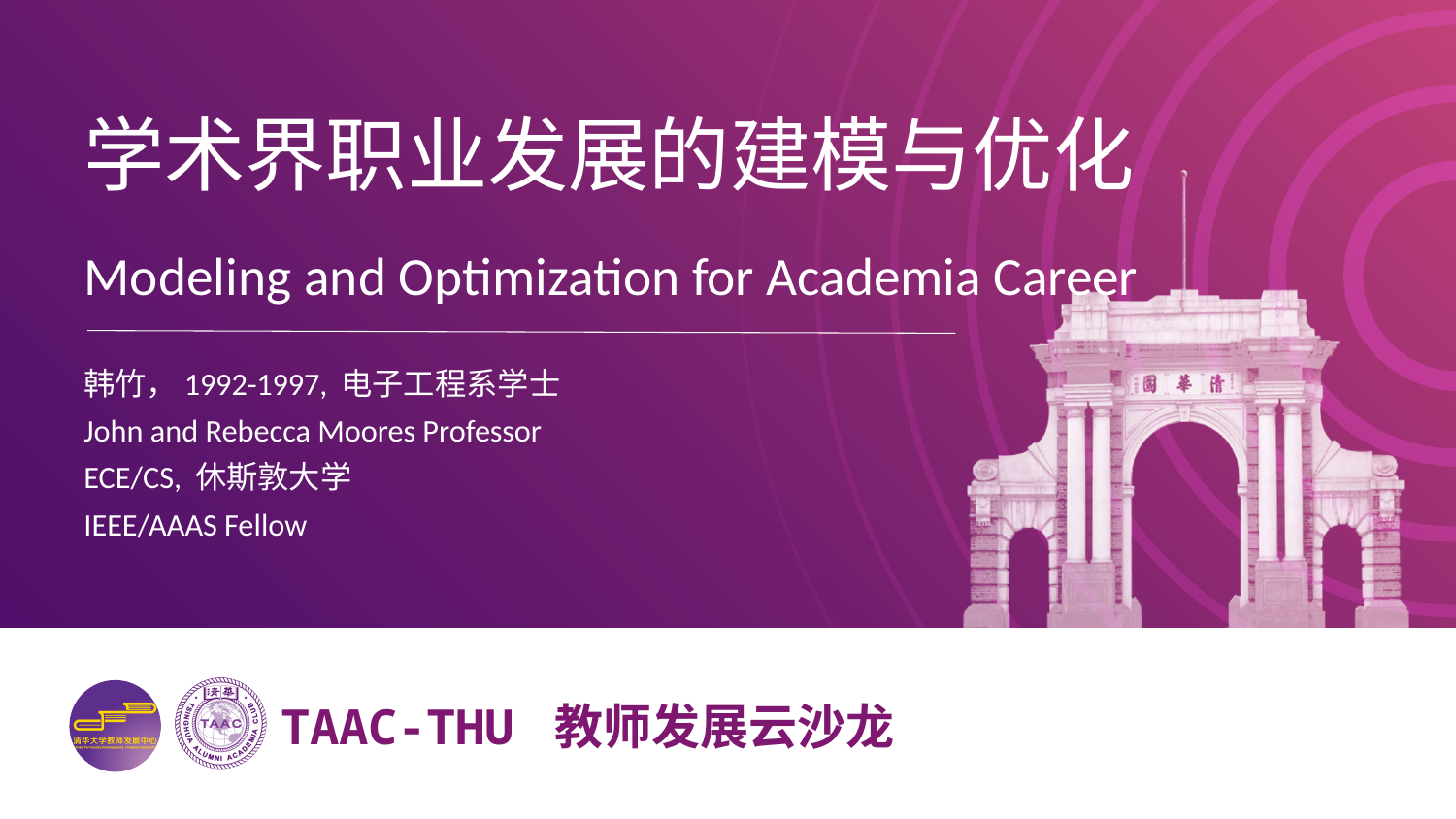

# 学术界职业发展的建模与优化
Modeling and Optimization for Academia Career
韩竹，1992-1997, 电子工程系学士
John and Rebecca Moores Professor
ECE/CS, 休斯敦大学
IEEE/AAAS Fellow